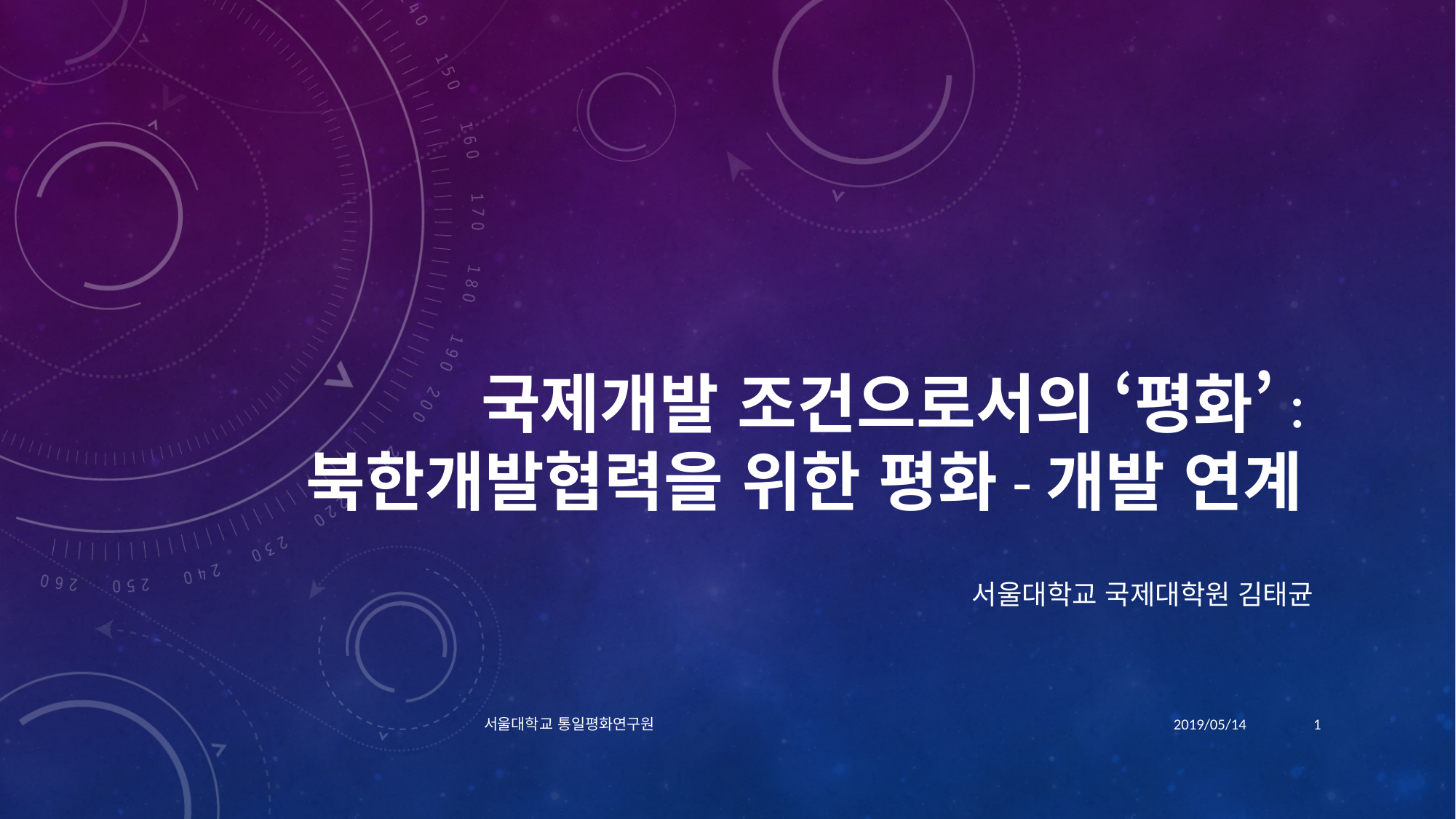

# 국제개발 조건으로서의 ‘평화’: 북한개발협력을 위한 평화-개발 연계

서울대학교 국제대학원 김태균
서울대학교 통일평화연구원
2019/05/14
1